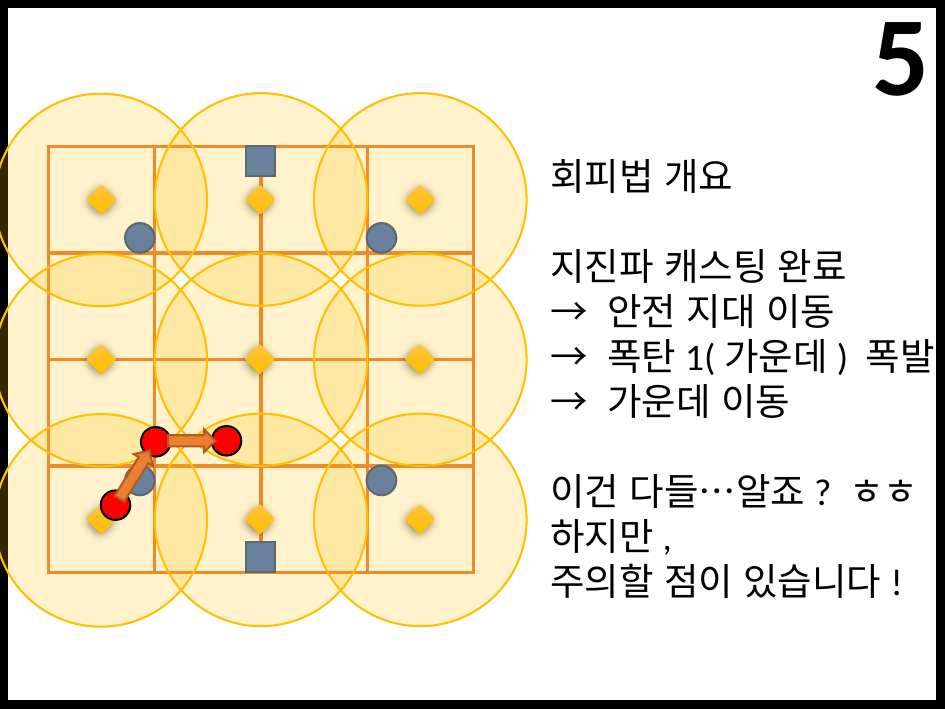

5

회피법 개요

지진파 캐스팅 완료
→ 안전 지대 이동
→ 폭탄1(가운데) 폭발
→ 가운데 이동

이건 다들…알죠? ㅎㅎ
하지만,
주의할 점이 있습니다!